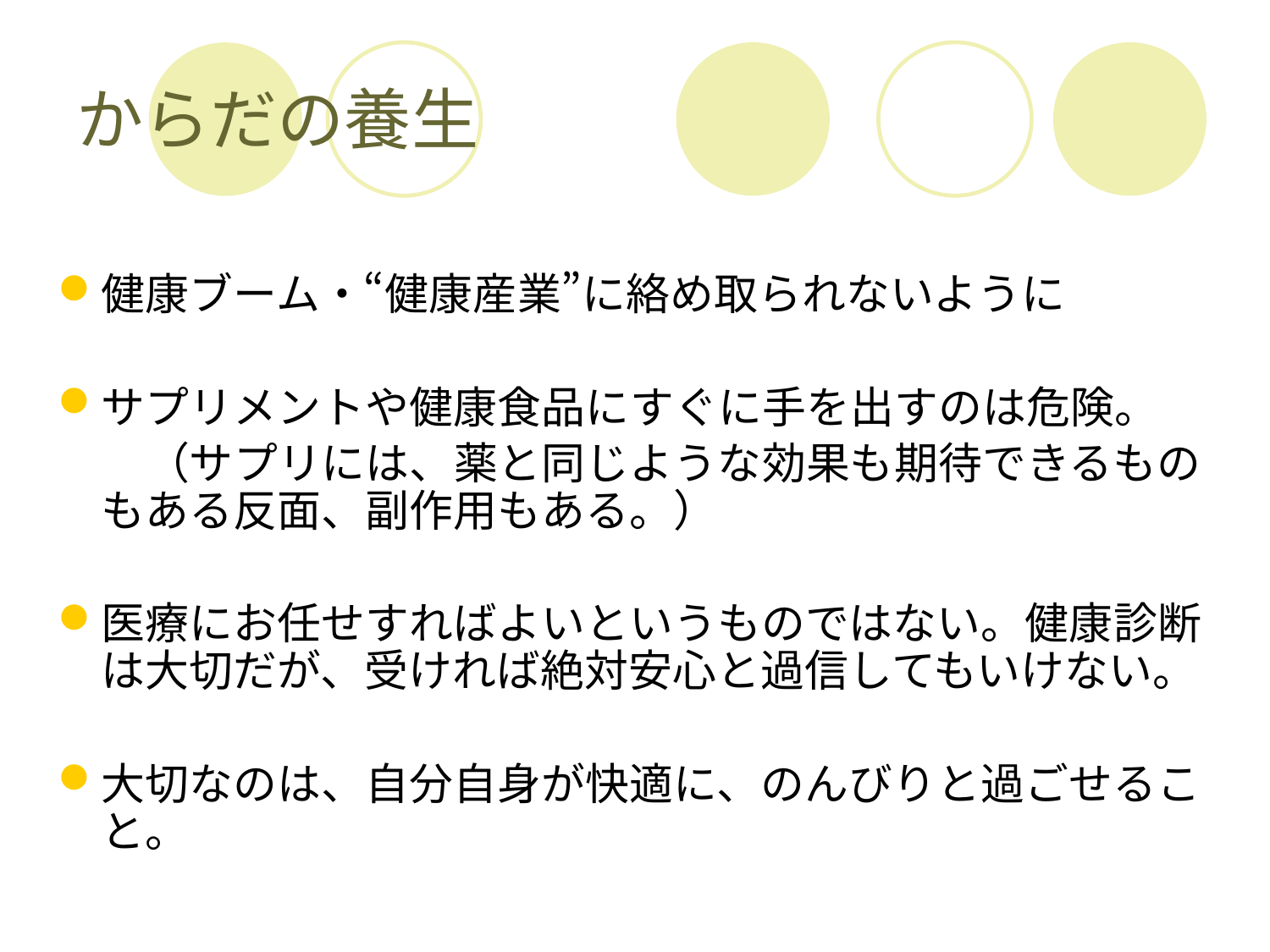

# からだの養生
健康ブーム・“健康産業”に絡め取られないように

サプリメントや健康食品にすぐに手を出すのは危険。
　　（サプリには、薬と同じような効果も期待できるものもある反面、副作用もある。）

医療にお任せすればよいというものではない。健康診断は大切だが、受ければ絶対安心と過信してもいけない。

大切なのは、自分自身が快適に、のんびりと過ごせること。